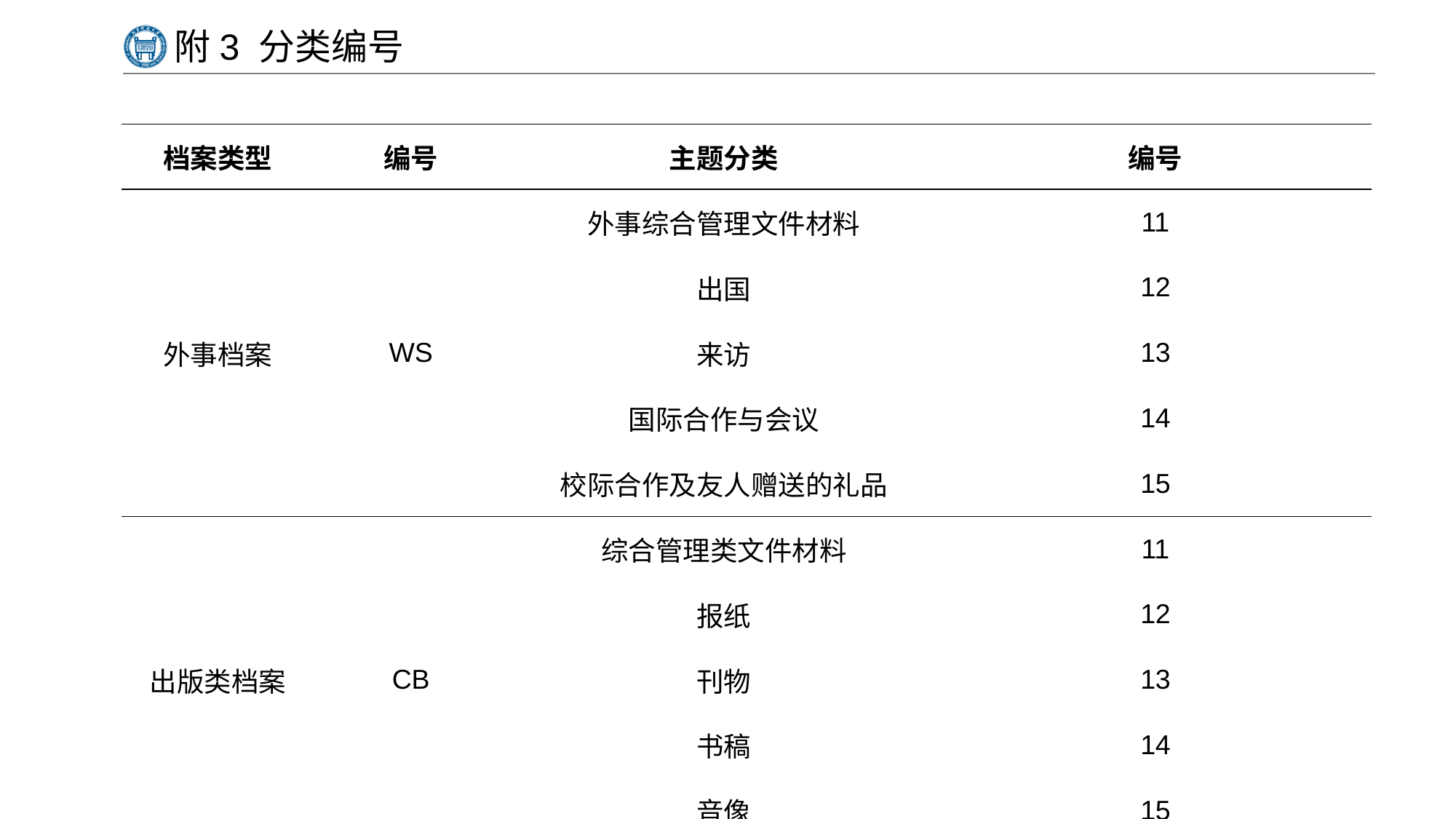

# 附3 分类编号
| 档案类型 | 编号 | 主题分类 | 编号 |
| --- | --- | --- | --- |
| 外事档案 | WS | 外事综合管理文件材料 | 11 |
|  |  | 出国 | 12 |
|  |  | 来访 | 13 |
|  |  | 国际合作与会议 | 14 |
|  |  | 校际合作及友人赠送的礼品 | 15 |
| 出版类档案 | CB | 综合管理类文件材料 | 11 |
|  |  | 报纸 | 12 |
|  |  | 刊物 | 13 |
|  |  | 书稿 | 14 |
|  |  | 音像 | 15 |